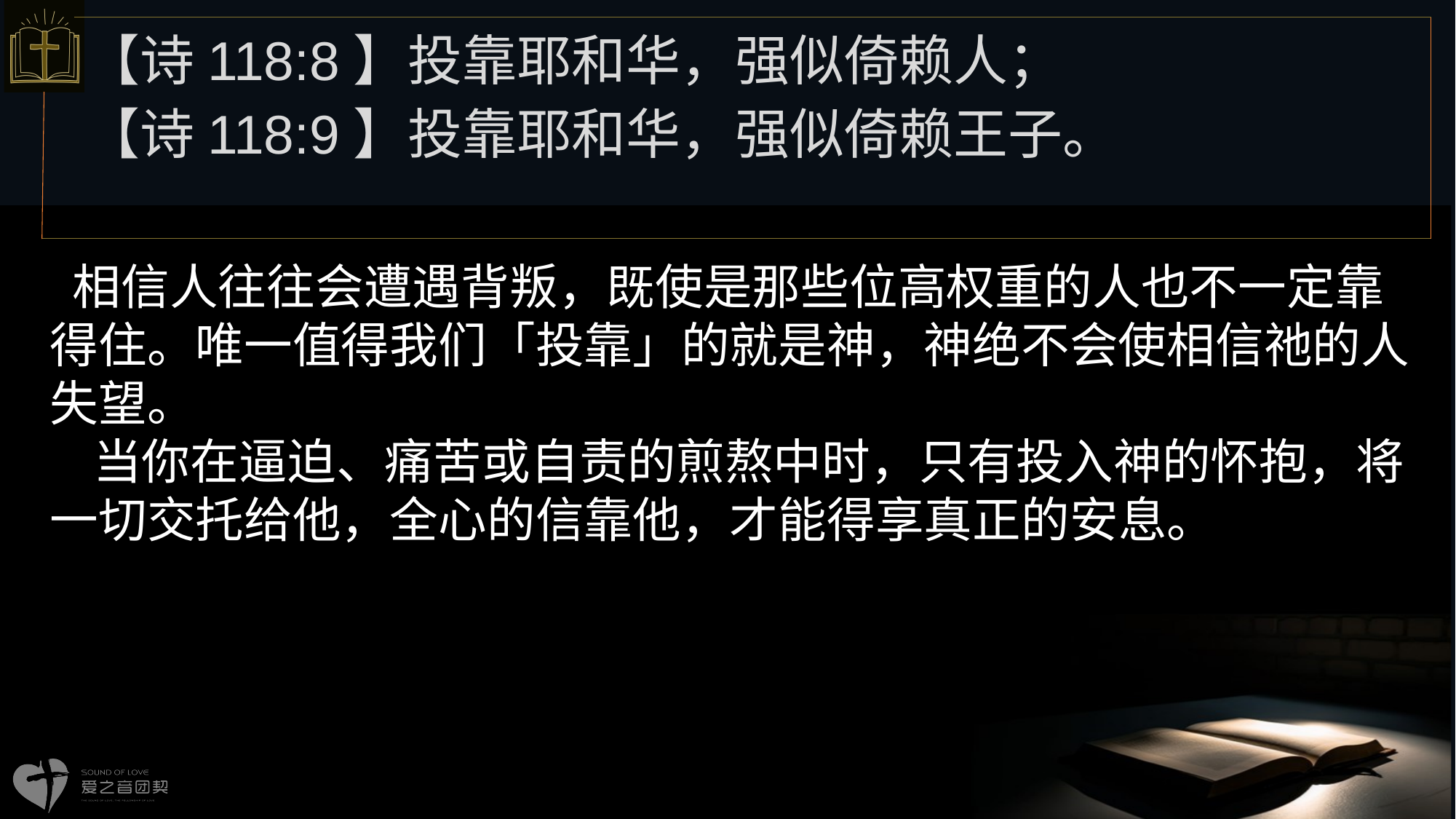

【诗118:8】投靠耶和华，强似倚赖人；
【诗118:9】投靠耶和华，强似倚赖王子。
# 相信人往往会遭遇背叛，既使是那些位高权重的人也不一定靠得住。唯一值得我们「投靠」的就是神，神绝不会使相信祂的人失望。 当你在逼迫、痛苦或自责的煎熬中时，只有投入神的怀抱，将一切交托给他，全心的信靠他，才能得享真正的安息。